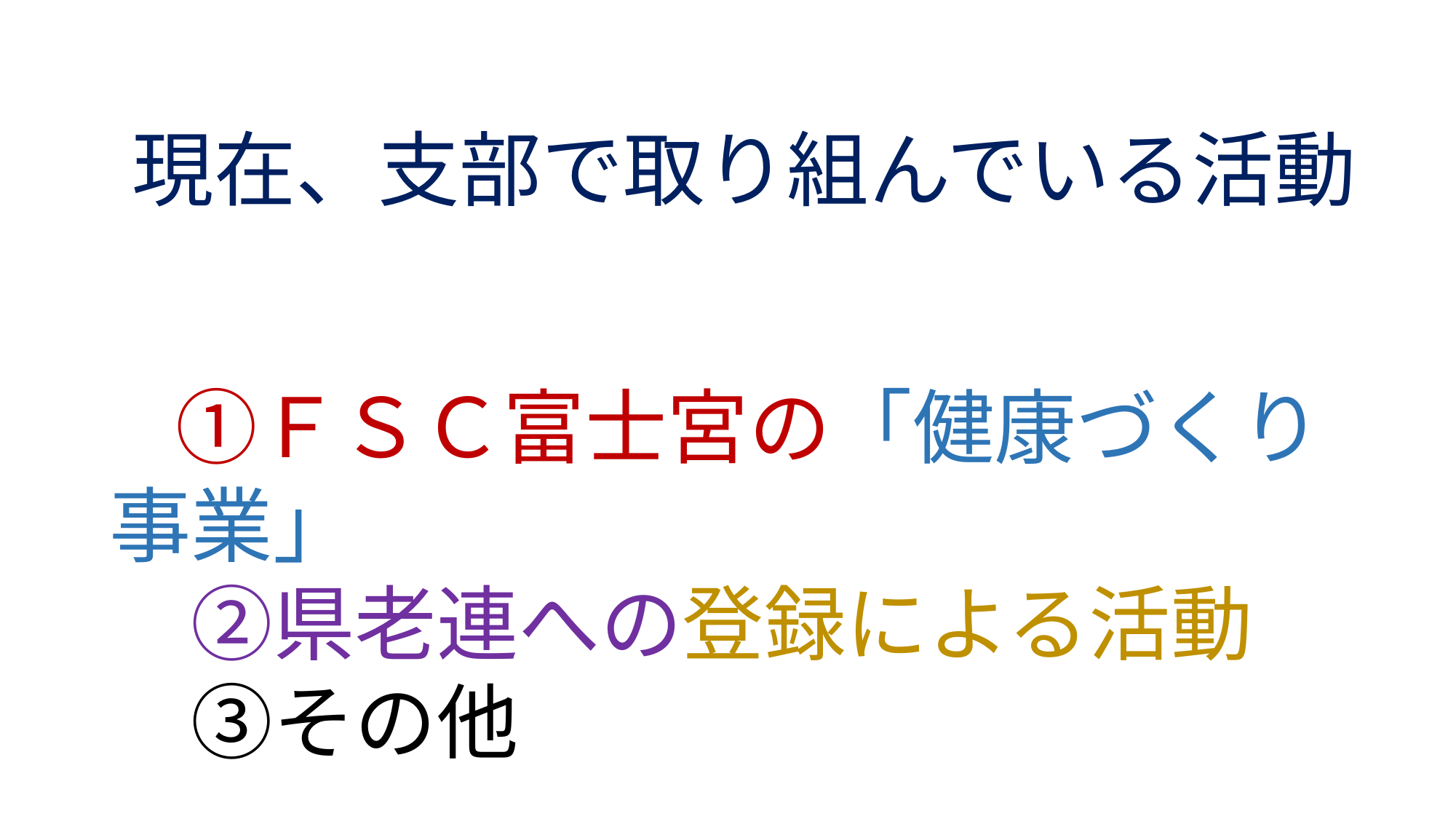

現在、支部で取り組んでいる活動

　①ＦＳＣ富士宮の「健康づくり事業」
　②県老連への登録による活動
　③その他